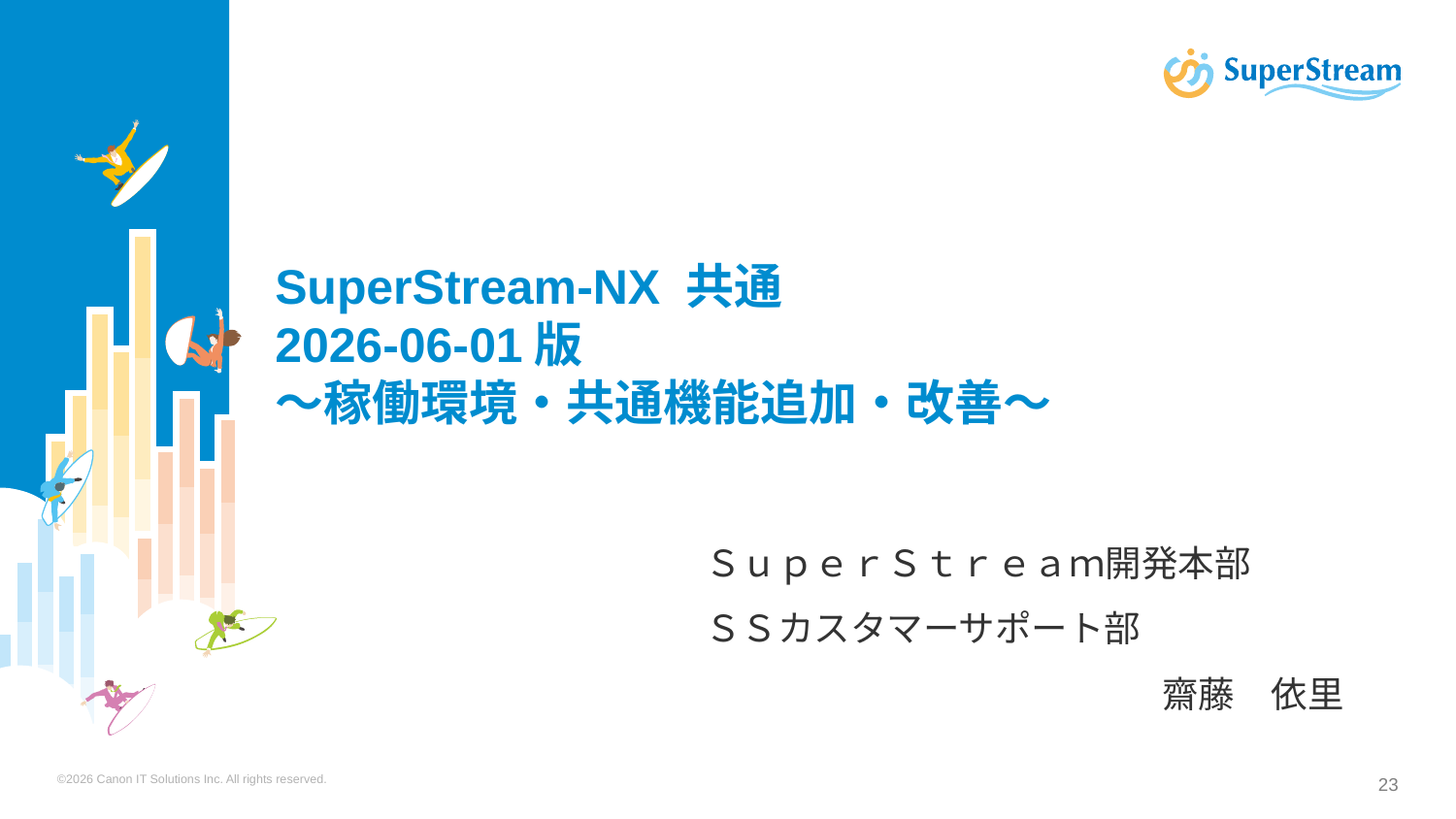

SuperStream-NX 共通
2026-06-01版
～稼働環境・共通機能追加・改善～
ＳｕｐｅｒＳｔｒｅａｍ開発本部
ＳＳカスタマーサポート部
齋藤　依里
©2026 Canon IT Solutions Inc. All rights reserved.
23